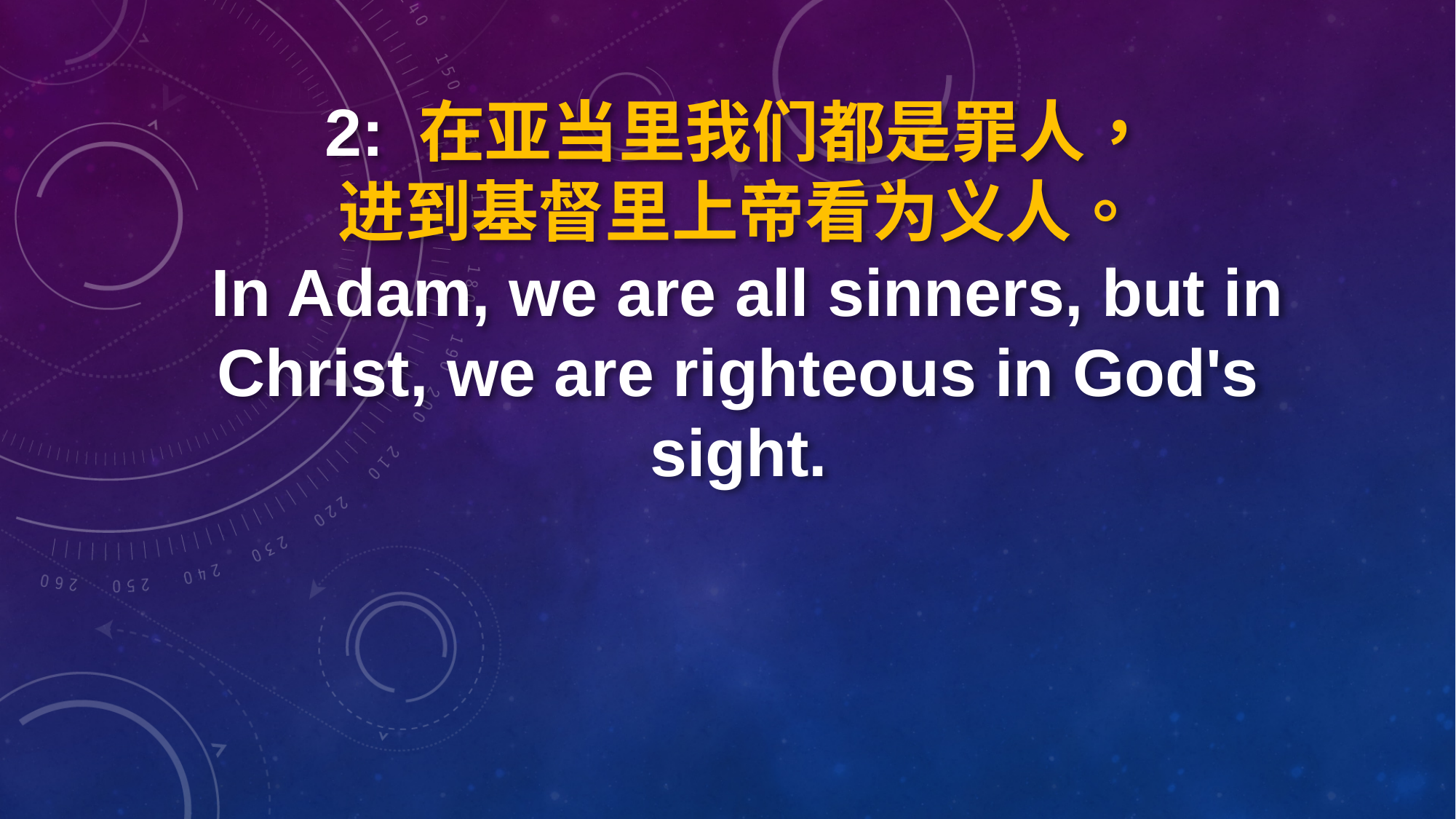

2: 在亚当里我们都是罪人，
进到基督里上帝看为义人。
 In Adam, we are all sinners, but in Christ, we are righteous in God's sight.